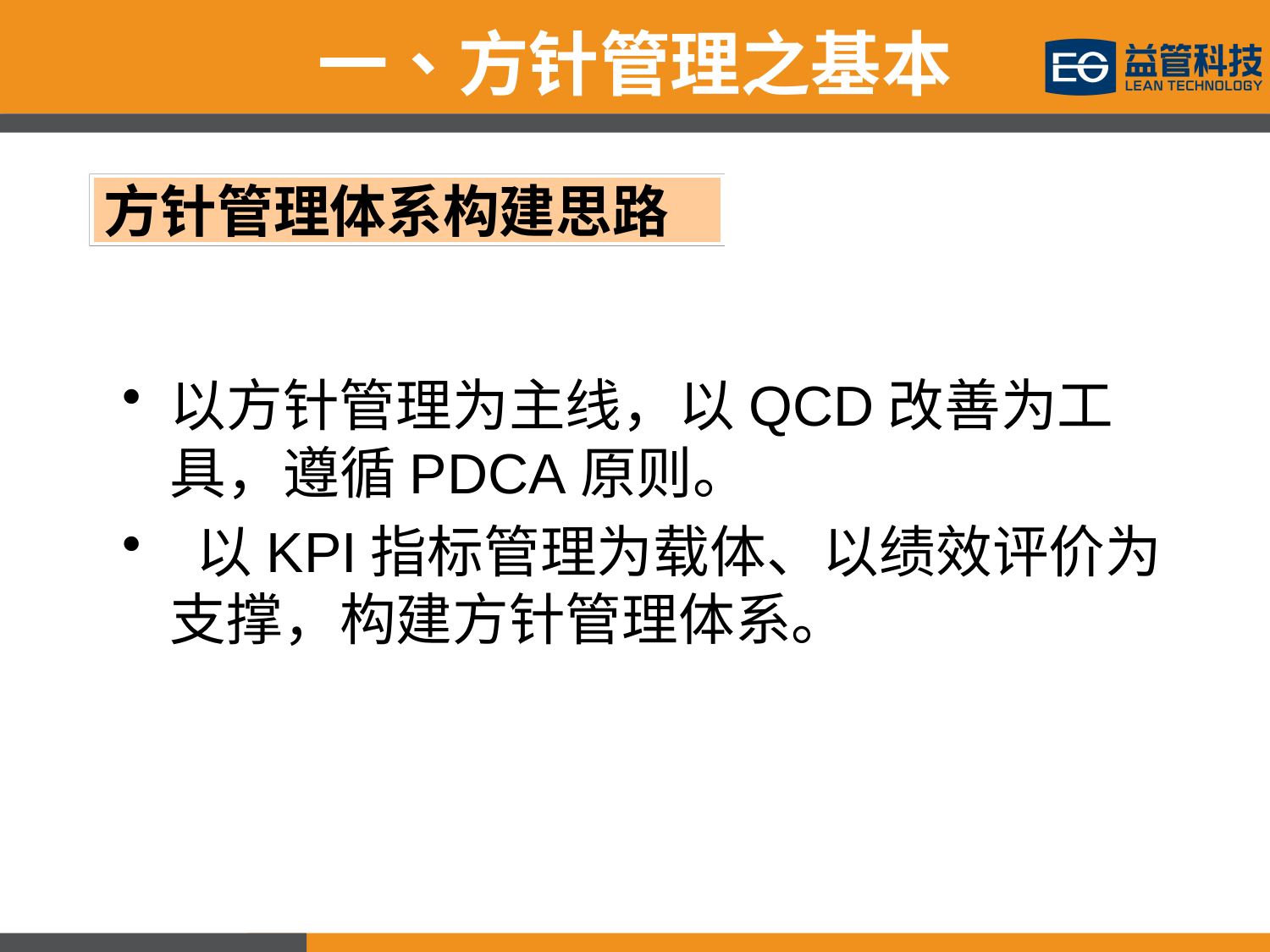

一、方针管理之基本
方针管理体系构建思路
以方针管理为主线，以QCD改善为工具，遵循PDCA原则。
 以KPI指标管理为载体、以绩效评价为支撑，构建方针管理体系。